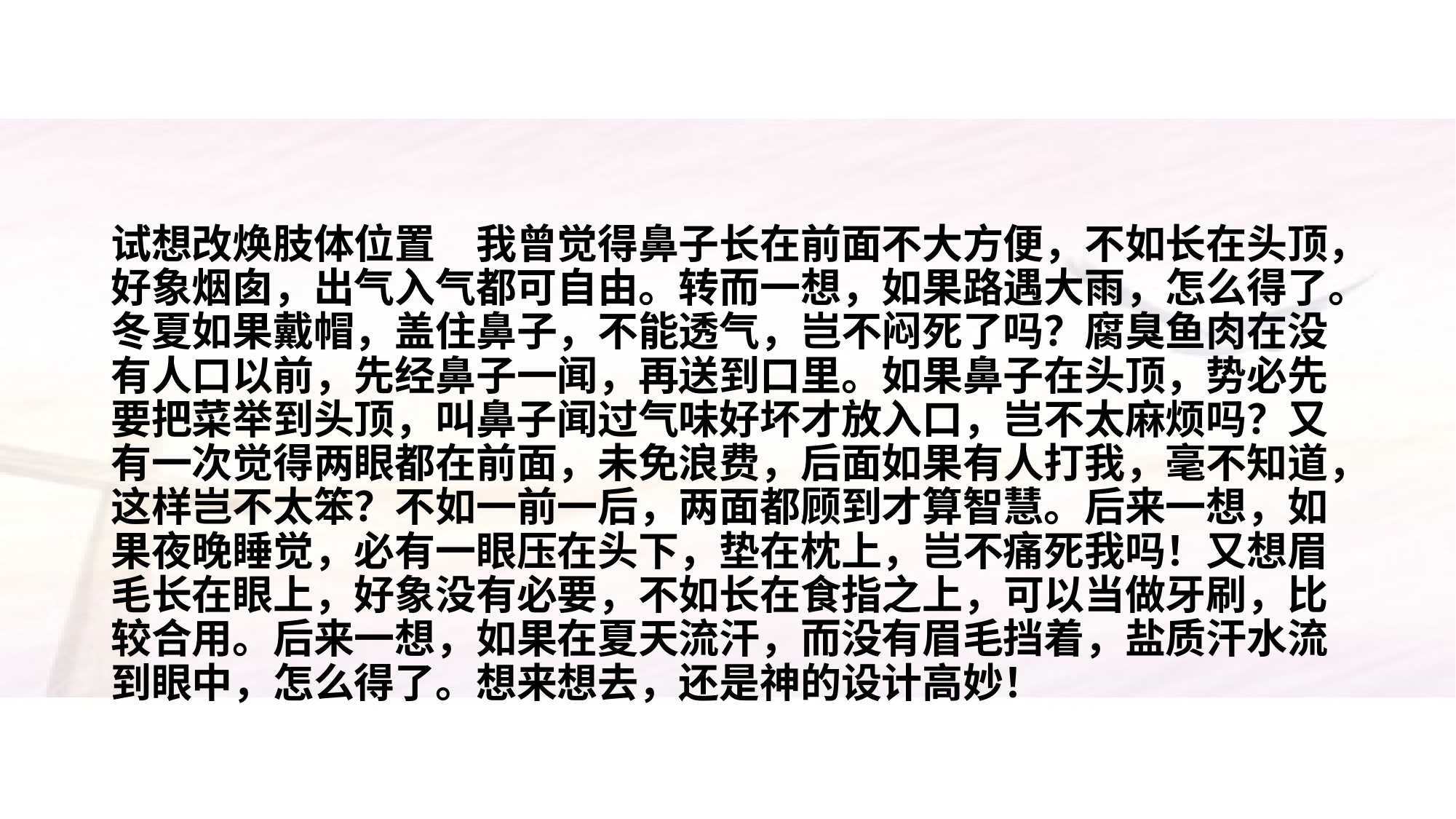

#
试想改焕肢体位置　我曾觉得鼻子长在前面不大方便，不如长在头顶，好象烟囱，出气入气都可自由。转而一想，如果路遇大雨，怎么得了。冬夏如果戴帽，盖住鼻子，不能透气，岂不闷死了吗？腐臭鱼肉在没有人口以前，先经鼻子一闻，再送到口里。如果鼻子在头顶，势必先要把菜举到头顶，叫鼻子闻过气味好坏才放入口，岂不太麻烦吗？又有一次觉得两眼都在前面，未免浪费，后面如果有人打我，毫不知道，这样岂不太笨？不如一前一后，两面都顾到才算智慧。后来一想，如果夜晚睡觉，必有一眼压在头下，垫在枕上，岂不痛死我吗！又想眉毛长在眼上，好象没有必要，不如长在食指之上，可以当做牙刷，比较合用。后来一想，如果在夏天流汗，而没有眉毛挡着，盐质汗水流到眼中，怎么得了。想来想去，还是神的设计高妙！